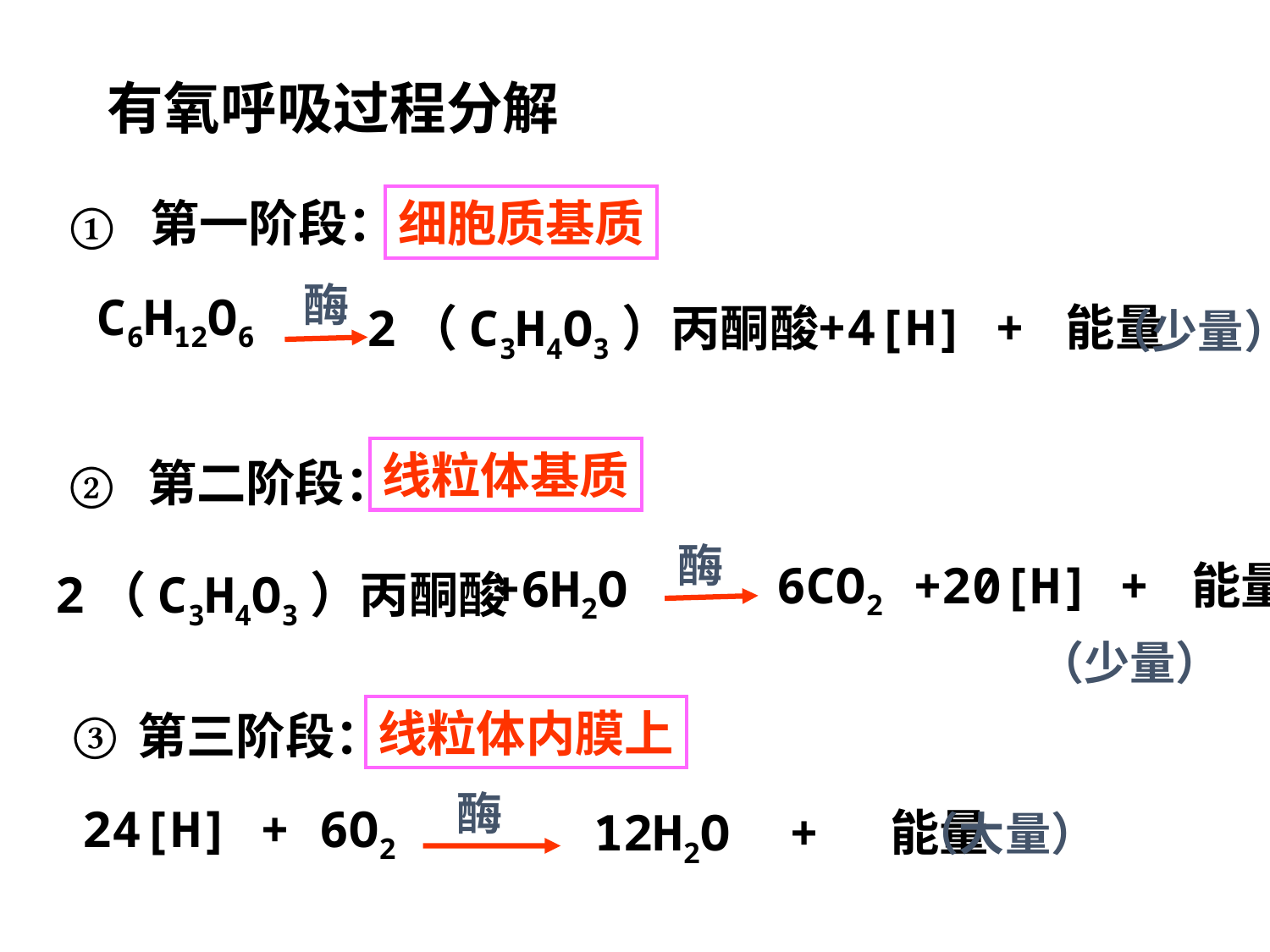

有氧呼吸过程分解
①
第一阶段：
细胞质基质
酶
C6H12O6
+4[H] + 能量
2（C3H4O3）丙酮酸
（少量）

线粒体基质
②
第二阶段：
酶
6CO2 +20[H] + 能量
+6H2O
2（C3H4O3）丙酮酸

（少量）
③
线粒体内膜上
第三阶段：
酶
24[H] + 6O2
12H2O  +  能量
（大量）